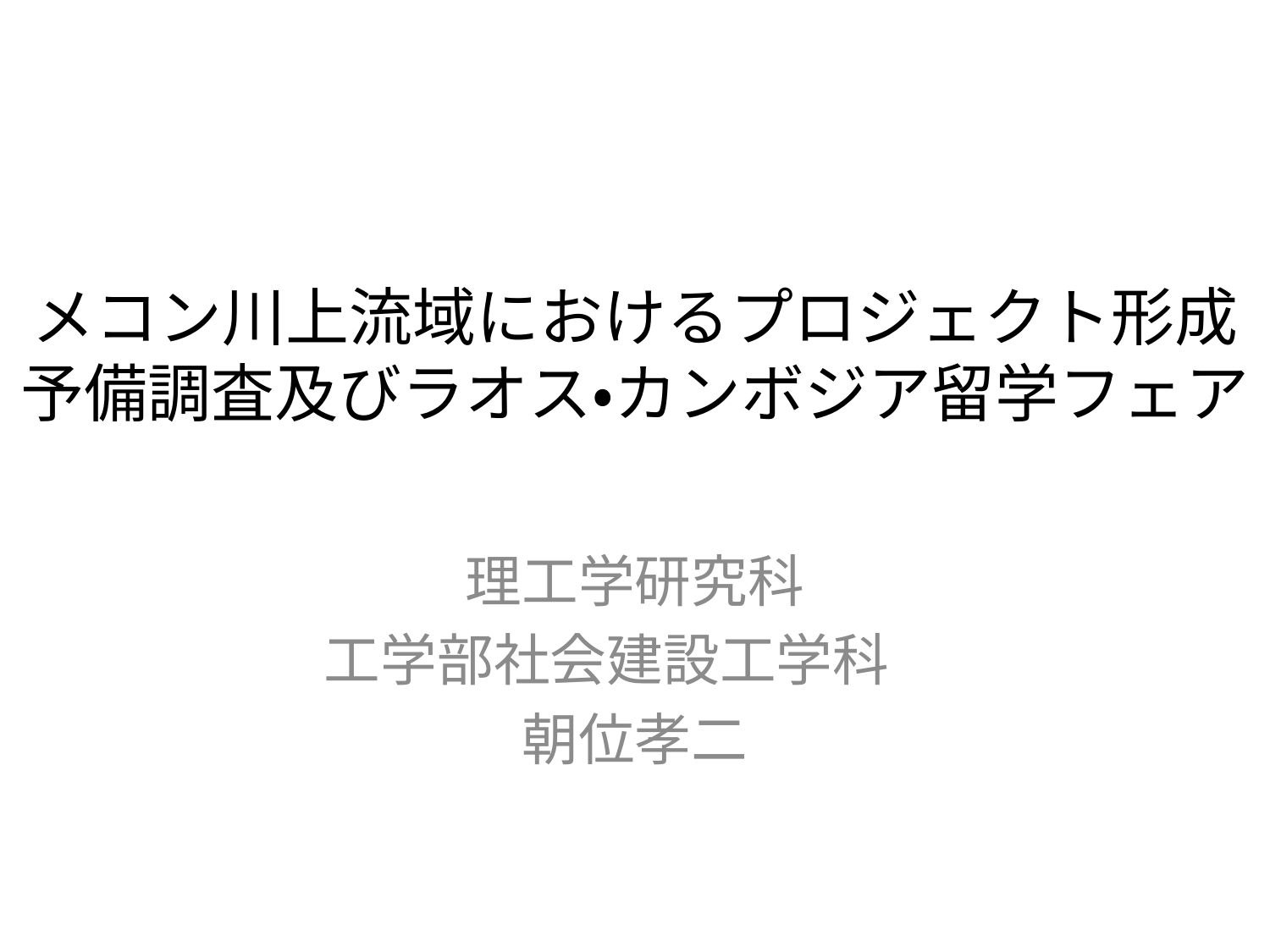

# メコン川上流域におけるプロジェクト形成予備調査及びラオス・カンボジア留学フェア
理工学研究科
工学部社会建設工学科
朝位孝二